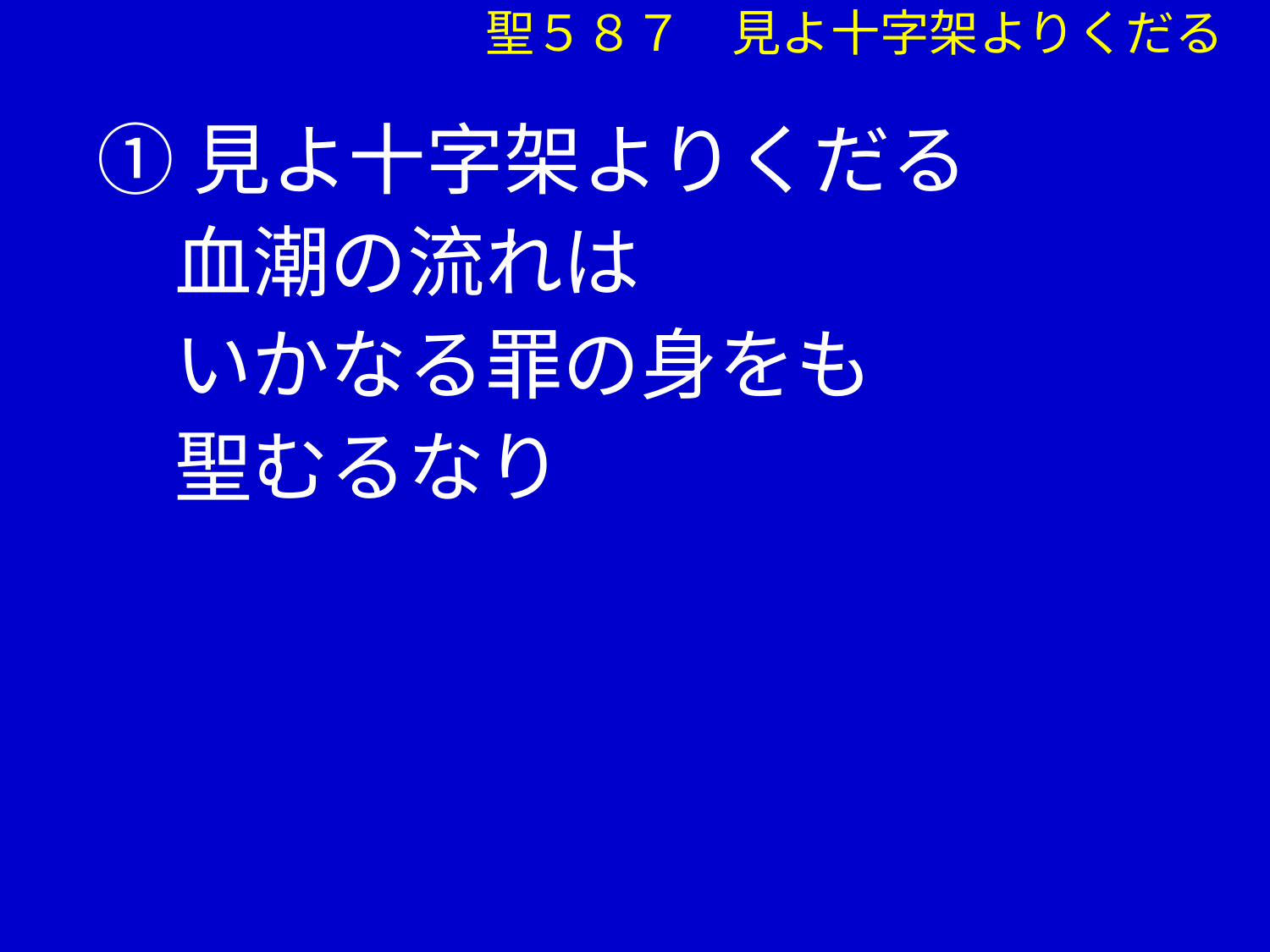

聖５８７　見よ十字架よりくだる
①見よ十字架よりくだる
　血潮の流れは
　いかなる罪の身をも
　聖むるなり